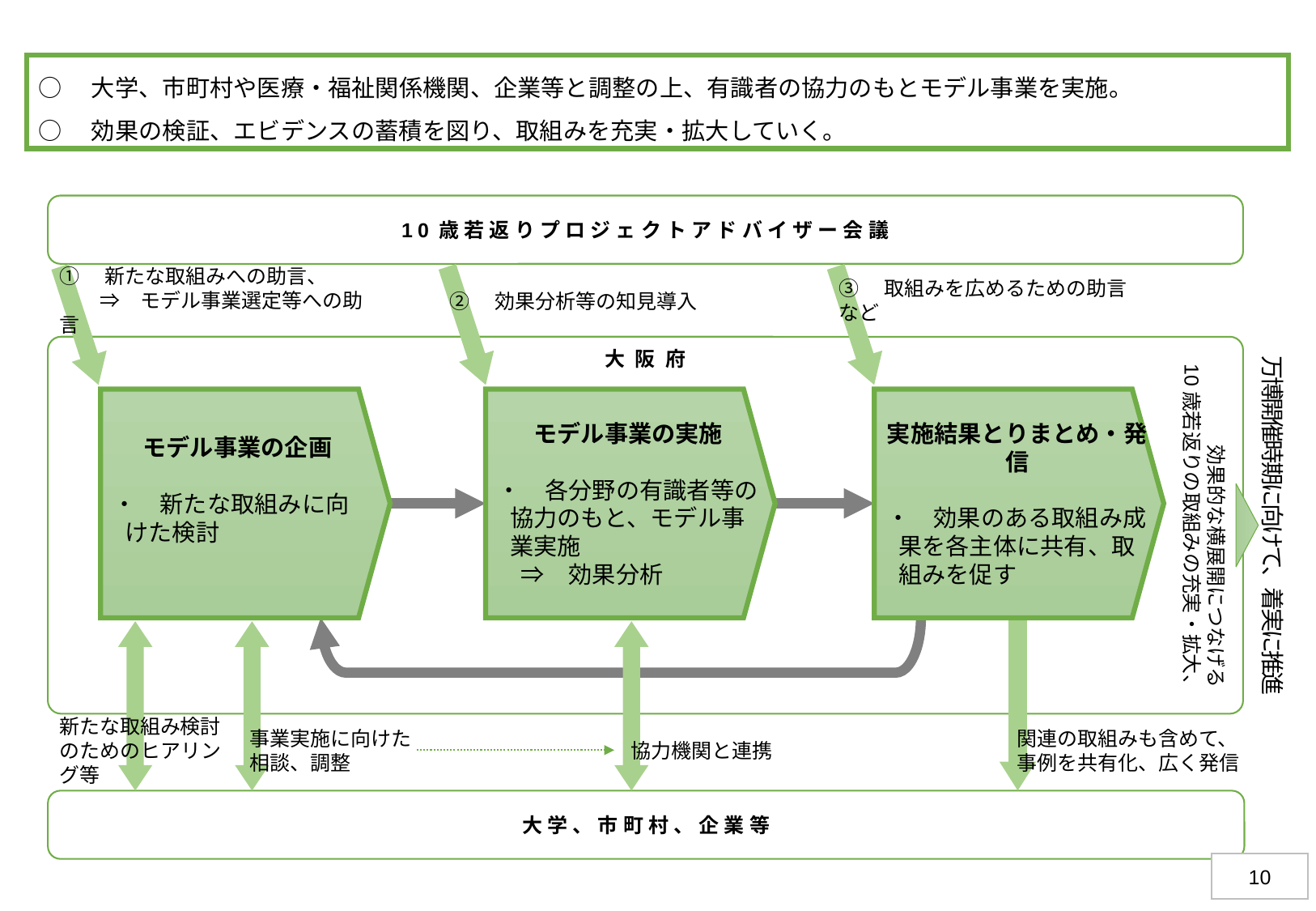

○　大学、市町村や医療・福祉関係機関、企業等と調整の上、有識者の協力のもとモデル事業を実施。
○　効果の検証、エビデンスの蓄積を図り、取組みを充実・拡大していく。
10歳若返りプロジェクトアドバイザー会議

③　取組みを広めるための助言　など
①　新たな取組みへの助言、
　　⇒　モデル事業選定等への助言
②　効果分析等の知見導入
大阪府
万博開催時期に向けて、着実に推進

　　　　効果的な横展開につなげる
10歳若返りの取組みの充実・拡大、
モデル事業の企画

・　新たな取組みに向けた検討

モデル事業の実施

・　各分野の有識者等の協力のもと、モデル事業実施
　⇒　効果分析
実施結果とりまとめ・発信

・　効果のある取組み成果を各主体に共有、取組みを促す

新たな取組み検討のためのヒアリング等
事業実施に向けた
相談、調整
協力機関と連携
関連の取組みも含めて、
事例を共有化、広く発信
大学、市町村、企業等
10